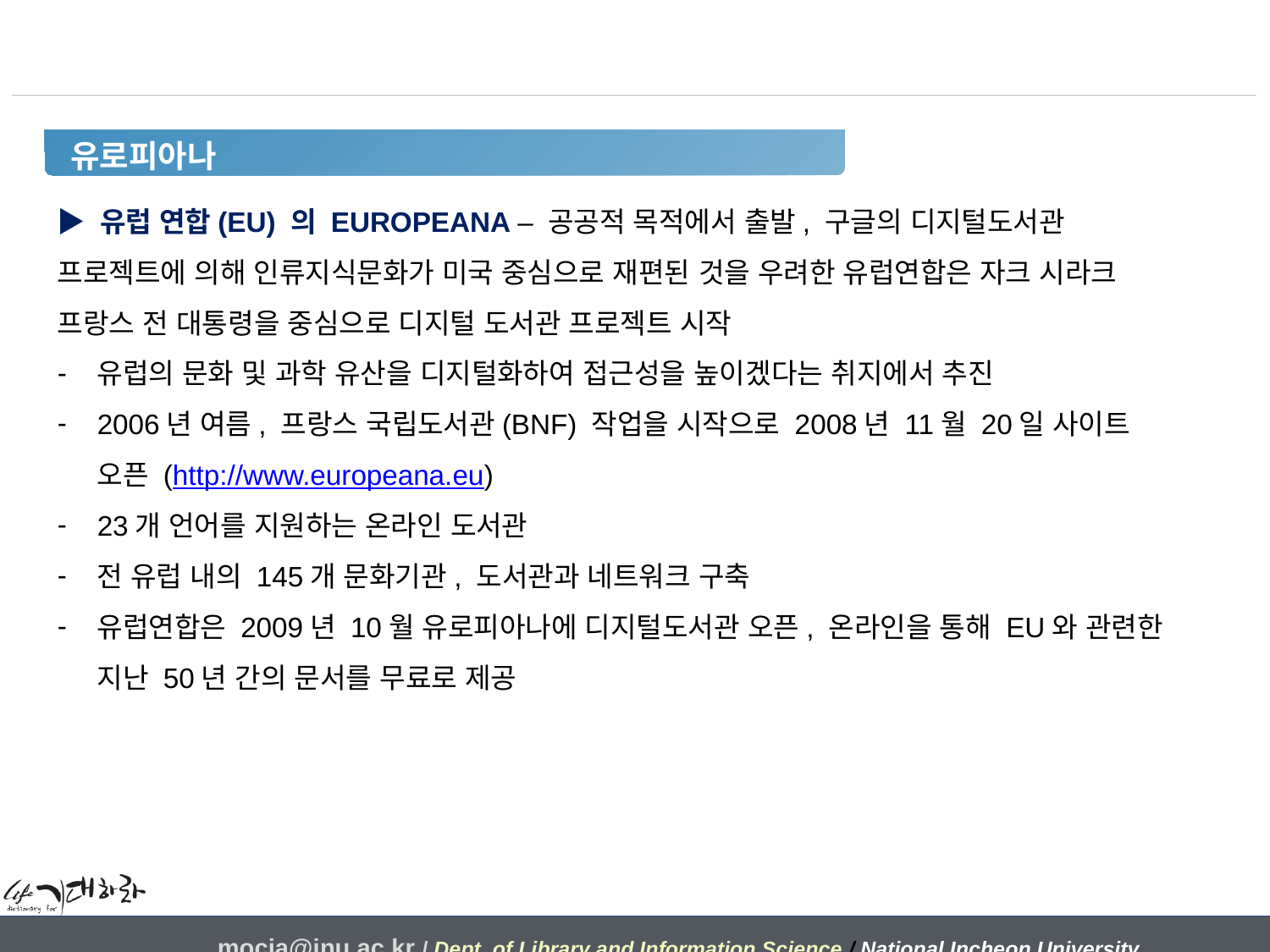

유로피아나
▶ 유럽 연합(EU) 의 EUROPEANA – 공공적 목적에서 출발, 구글의 디지털도서관 프로젝트에 의해 인류지식문화가 미국 중심으로 재편된 것을 우려한 유럽연합은 자크 시라크 프랑스 전 대통령을 중심으로 디지털 도서관 프로젝트 시작
유럽의 문화 및 과학 유산을 디지털화하여 접근성을 높이겠다는 취지에서 추진
2006년 여름, 프랑스 국립도서관(BNF) 작업을 시작으로 2008년 11월 20일 사이트 오픈 (http://www.europeana.eu)
23개 언어를 지원하는 온라인 도서관
전 유럽 내의 145개 문화기관, 도서관과 네트워크 구축
유럽연합은 2009년 10월 유로피아나에 디지털도서관 오픈, 온라인을 통해 EU와 관련한 지난 50년 간의 문서를 무료로 제공

mocja@inu.ac.kr / Dept. of Library and Information Science / National Incheon University